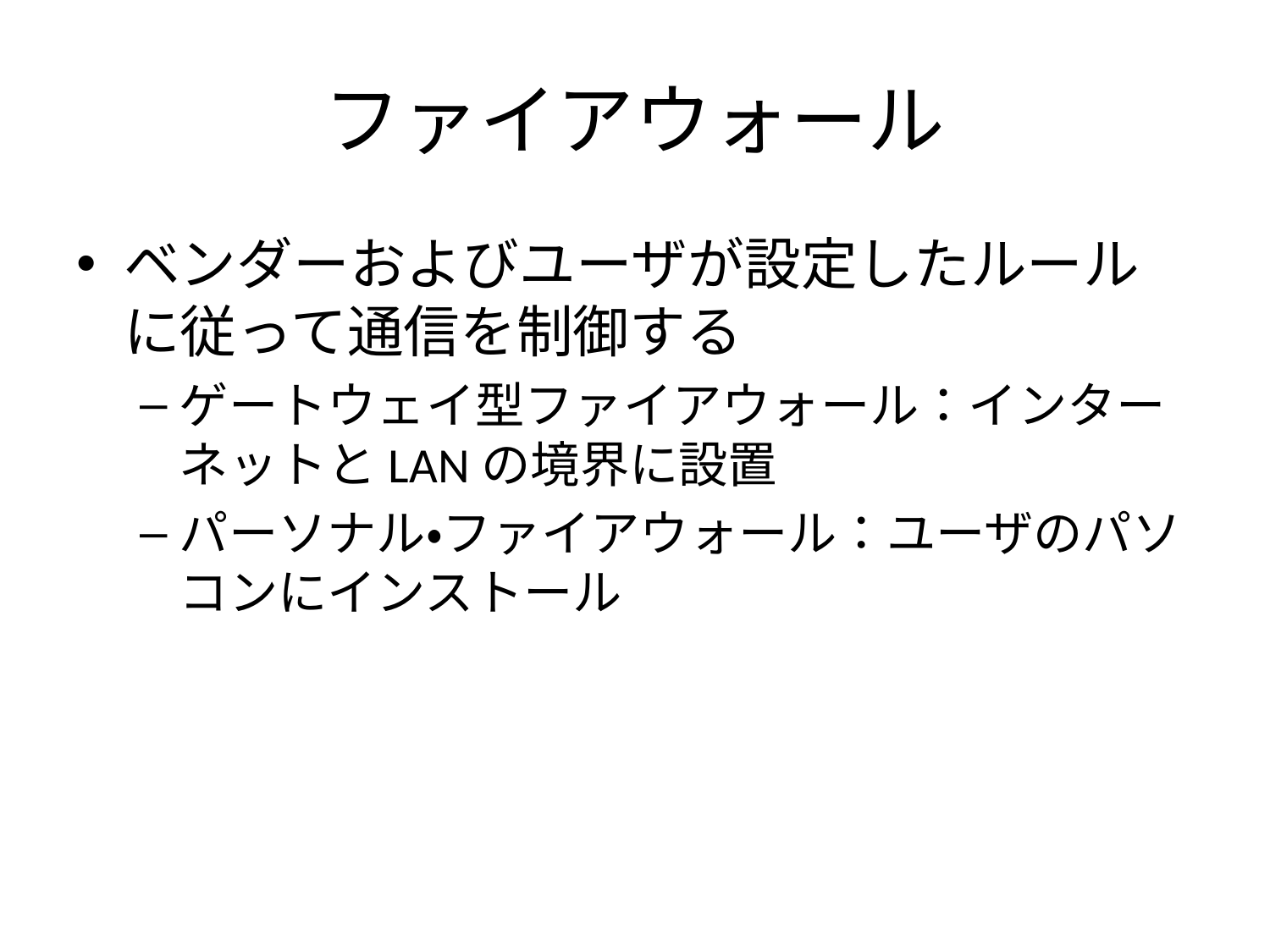

# ファイアウォール
ベンダーおよびユーザが設定したルールに従って通信を制御する
ゲートウェイ型ファイアウォール：インターネットとLANの境界に設置
パーソナル・ファイアウォール：ユーザのパソコンにインストール